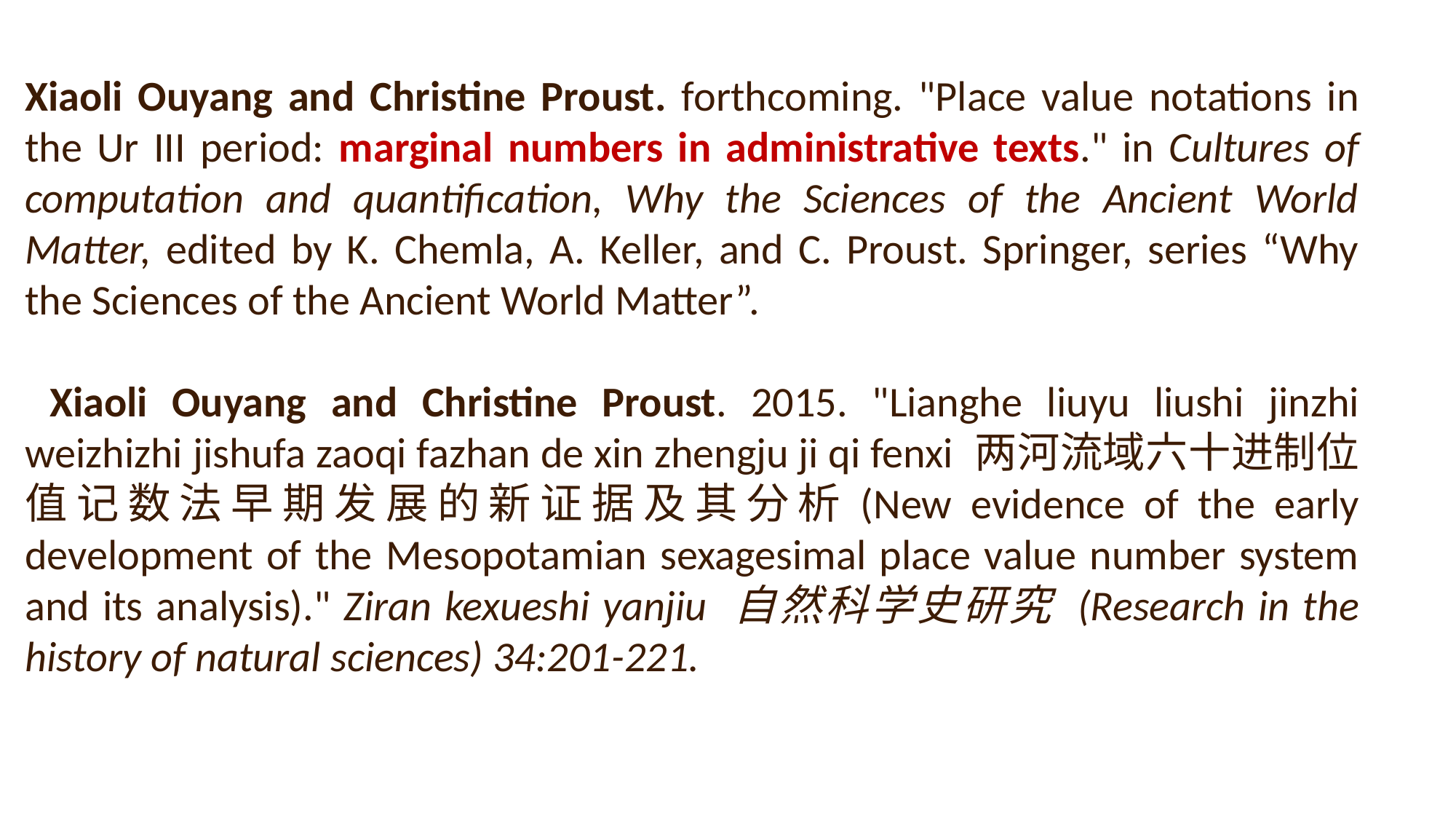

Xiaoli Ouyang and Christine Proust. forthcoming. "Place value notations in the Ur III period: marginal numbers in administrative texts." in Cultures of computation and quantification, Why the Sciences of the Ancient World Matter, edited by K. Chemla, A. Keller, and C. Proust. Springer, series “Why the Sciences of the Ancient World Matter”.

 Xiaoli Ouyang and Christine Proust. 2015. "Lianghe liuyu liushi jinzhi weizhizhi jishufa zaoqi fazhan de xin zhengju ji qi fenxi 两河流域六十进制位值记数法早期发展的新证据及其分析(New evidence of the early development of the Mesopotamian sexagesimal place value number system and its analysis)." Ziran kexueshi yanjiu 自然科学史研究 (Research in the history of natural sciences) 34:201-221.